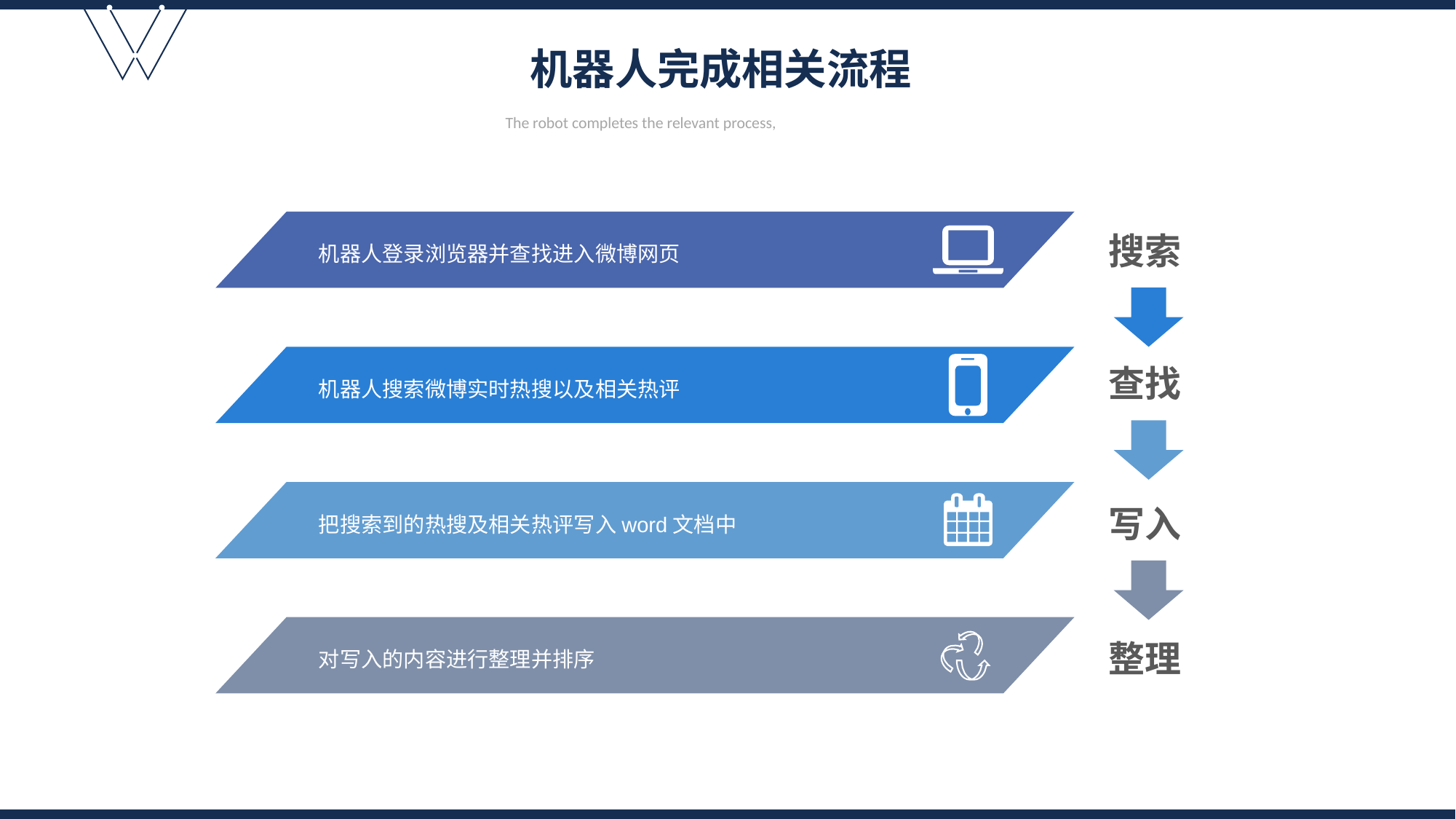

机器人完成相关流程
The robot completes the relevant process,

搜索
机器人登录浏览器并查找进入微博网页

查找
机器人搜索微博实时热搜以及相关热评

写入
把搜索到的热搜及相关热评写入word文档中

整理
对写入的内容进行整理并排序